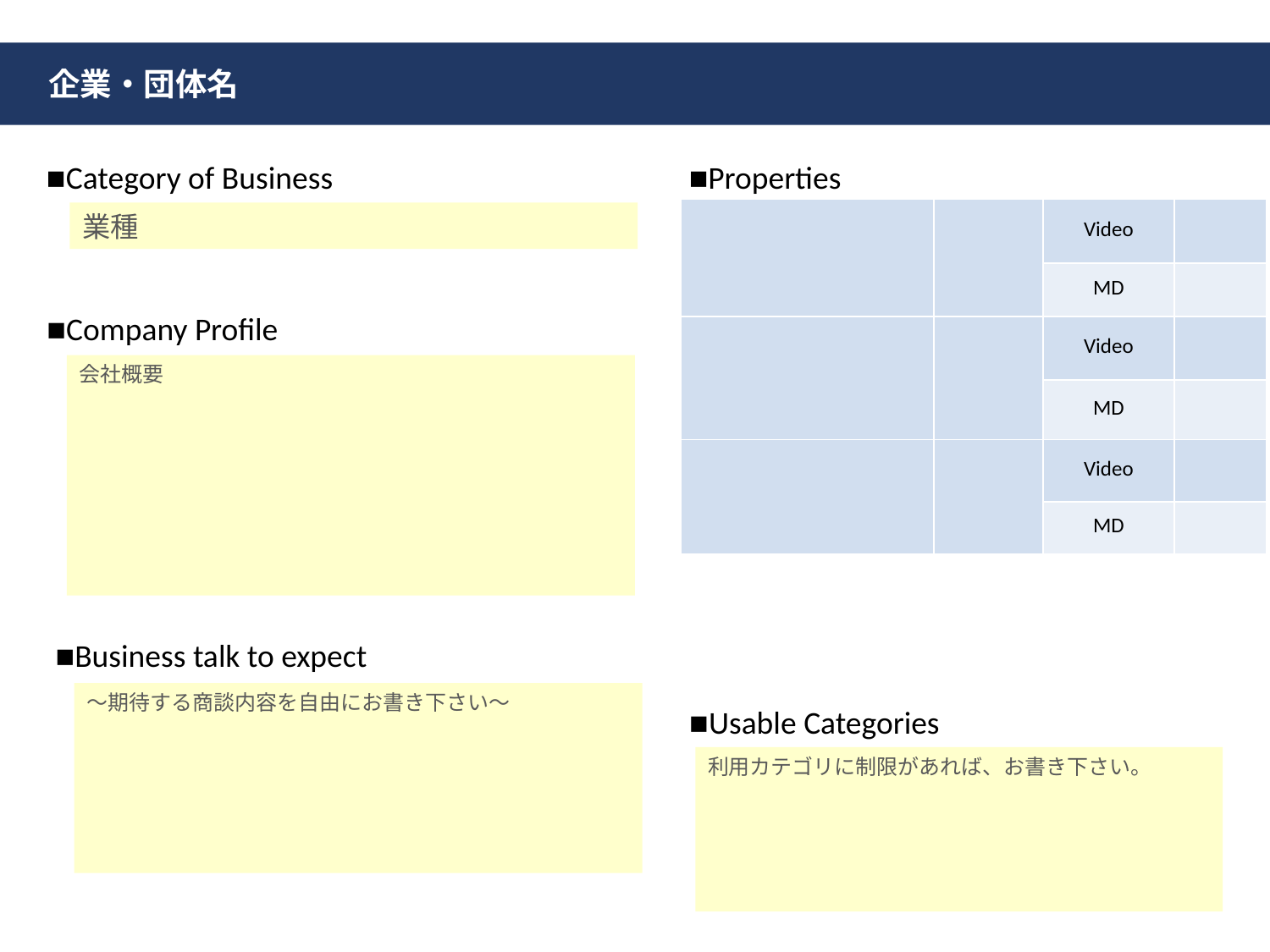

企業・団体名
■Category of Business
■Properties
|  |  | Video |  |
| --- | --- | --- | --- |
|  |  | MD |  |
|  |  | Video |  |
|  |  | MD |  |
|  |  | Video |  |
|  |  | MD |  |
業種
■Company Profile
会社概要

■Business talk to expect
～期待する商談内容を自由にお書き下さい～

■Usable Categories
利用カテゴリに制限があれば、お書き下さい。